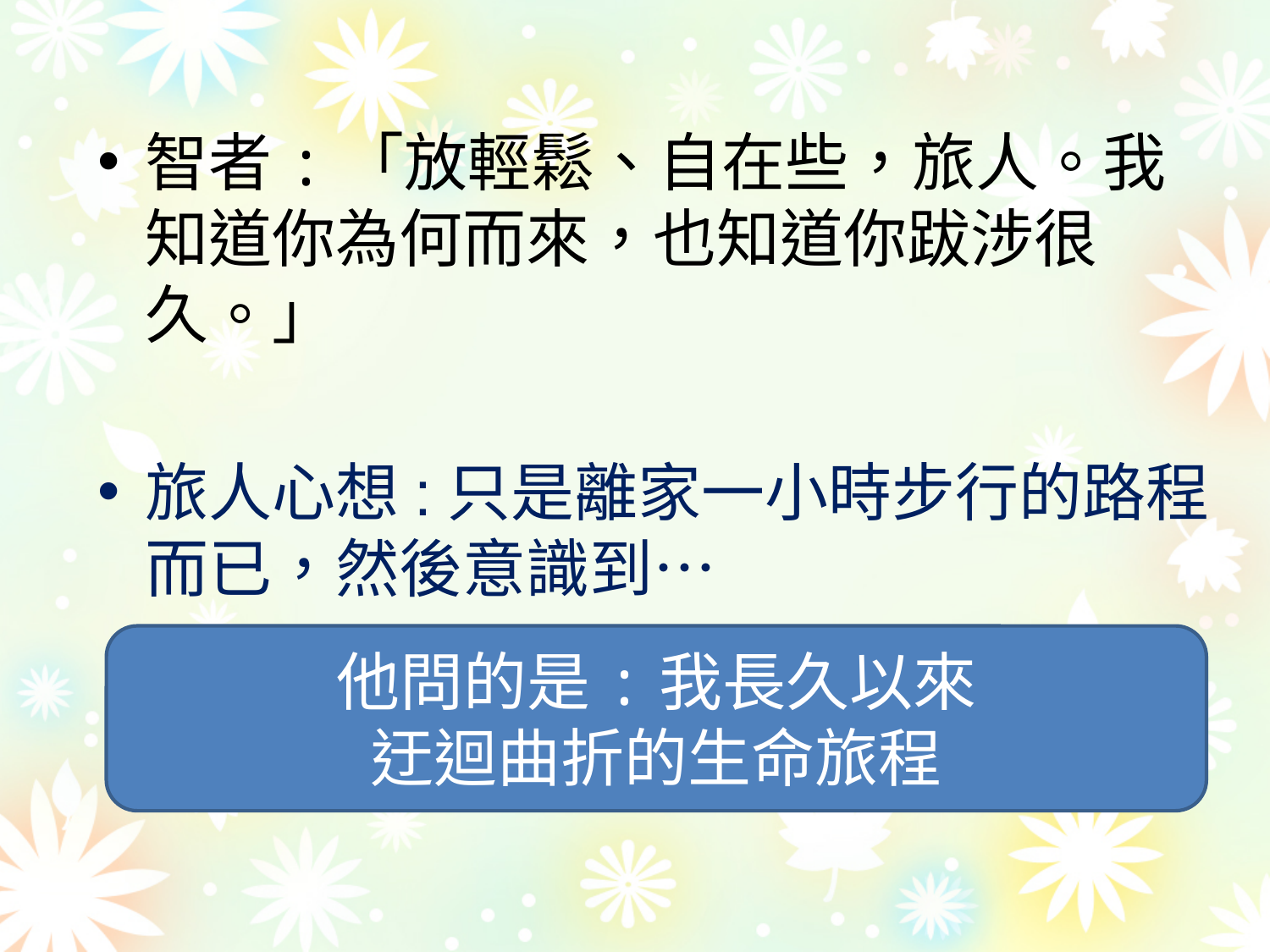

智者:「放輕鬆、自在些，旅人。我知道你為何而來，也知道你跋涉很久。」

旅人心想:只是離家一小時步行的路程而已，然後意識到…

他問的是:我長久以來
迂迴曲折的生命旅程